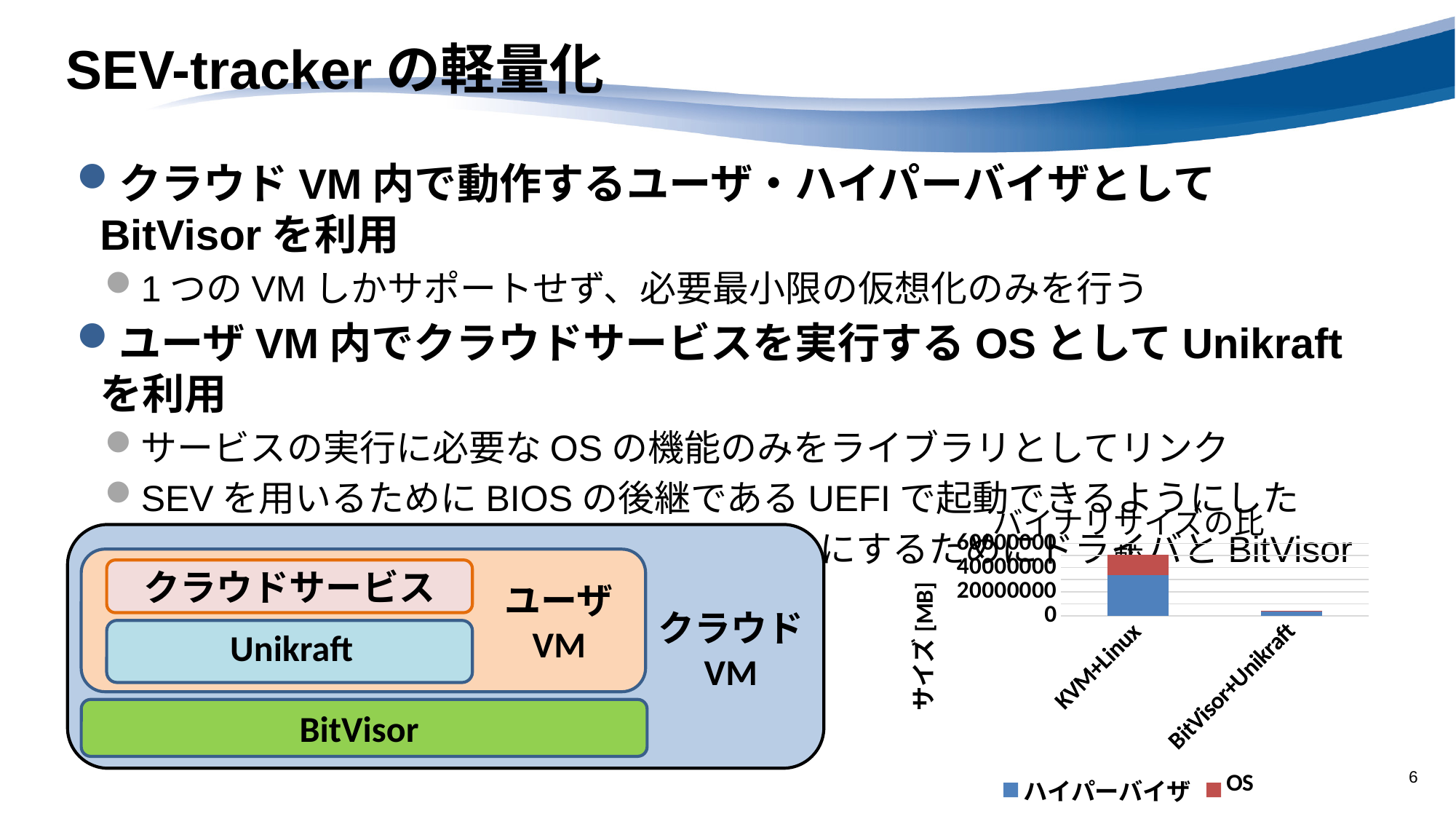

# SEV-trackerの軽量化
クラウドVM内で動作するユーザ・ハイパーバイザとしてBitVisorを利用
1つのVMしかサポートせず、必要最小限の仮想化のみを行う
ユーザVM内でクラウドサービスを実行するOSとしてUnikraftを利用
サービスの実行に必要なOSの機能のみをライブラリとしてリンク
SEVを用いるためにBIOSの後継であるUEFIで起動できるようにした
BitVisor上でネットワーク利用できるようにするためにドライバとBitVisorを修正

バイナリサイズの比較

### Chart

| Category |  |  |
|---|---|---|
| KVM+Linux | 33744776.0 | 16716031.0 |
| BitVisor+Unikraft | 3748820.0 | 589824.0 |
クラウドサービス
ユーザ
VM
クラウド
VM
Unikraft

BitVisor
6